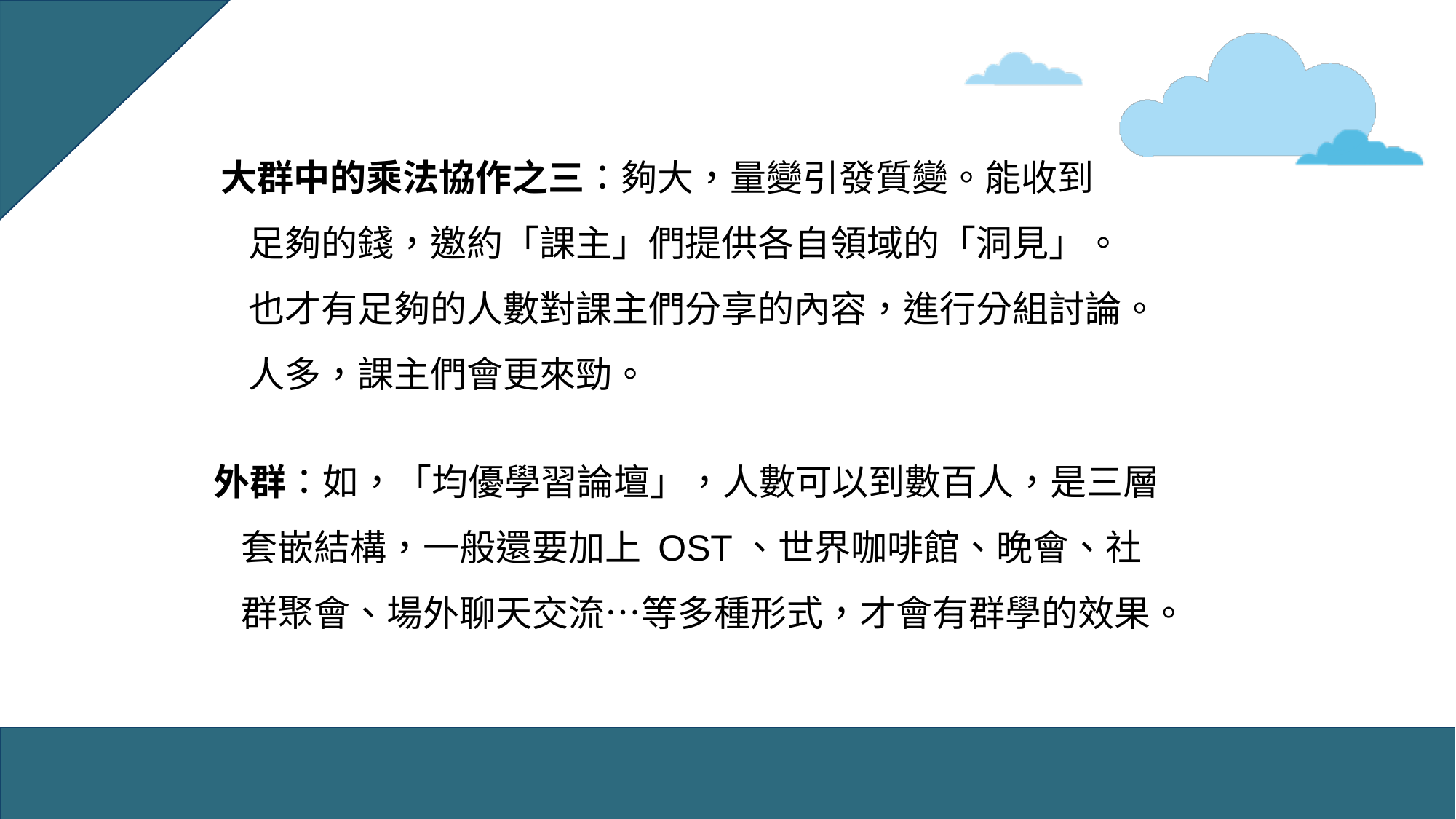

大群中的乘法協作之三：夠大，量變引發質變。能收到足夠的錢，邀約「課主」們提供各自領域的「洞見」。也才有足夠的人數對課主們分享的內容，進行分組討論。人多，課主們會更來勁。
                       外群：如，「均優學習論壇」，人數可以到數百人，是三層套嵌結構，一般還要加上 OST、世界咖啡館、晚會、社群聚會、場外聊天交流…等多種形式，才會有群學的效果。